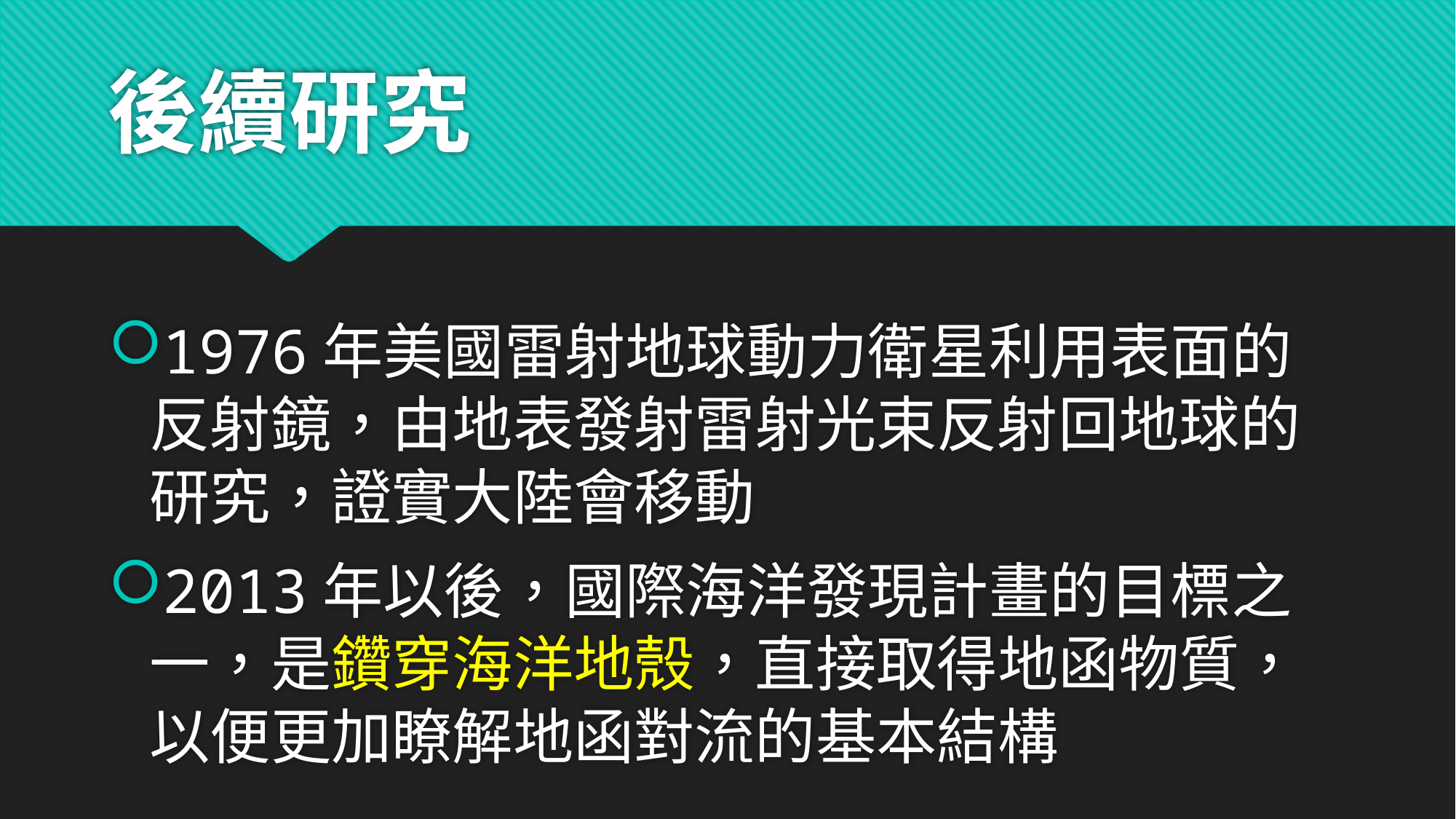

# 後續研究
1976年美國雷射地球動力衛星利用表面的反射鏡，由地表發射雷射光束反射回地球的研究，證實大陸會移動
2013年以後，國際海洋發現計畫的目標之一，是鑽穿海洋地殼，直接取得地函物質，以便更加瞭解地函對流的基本結構